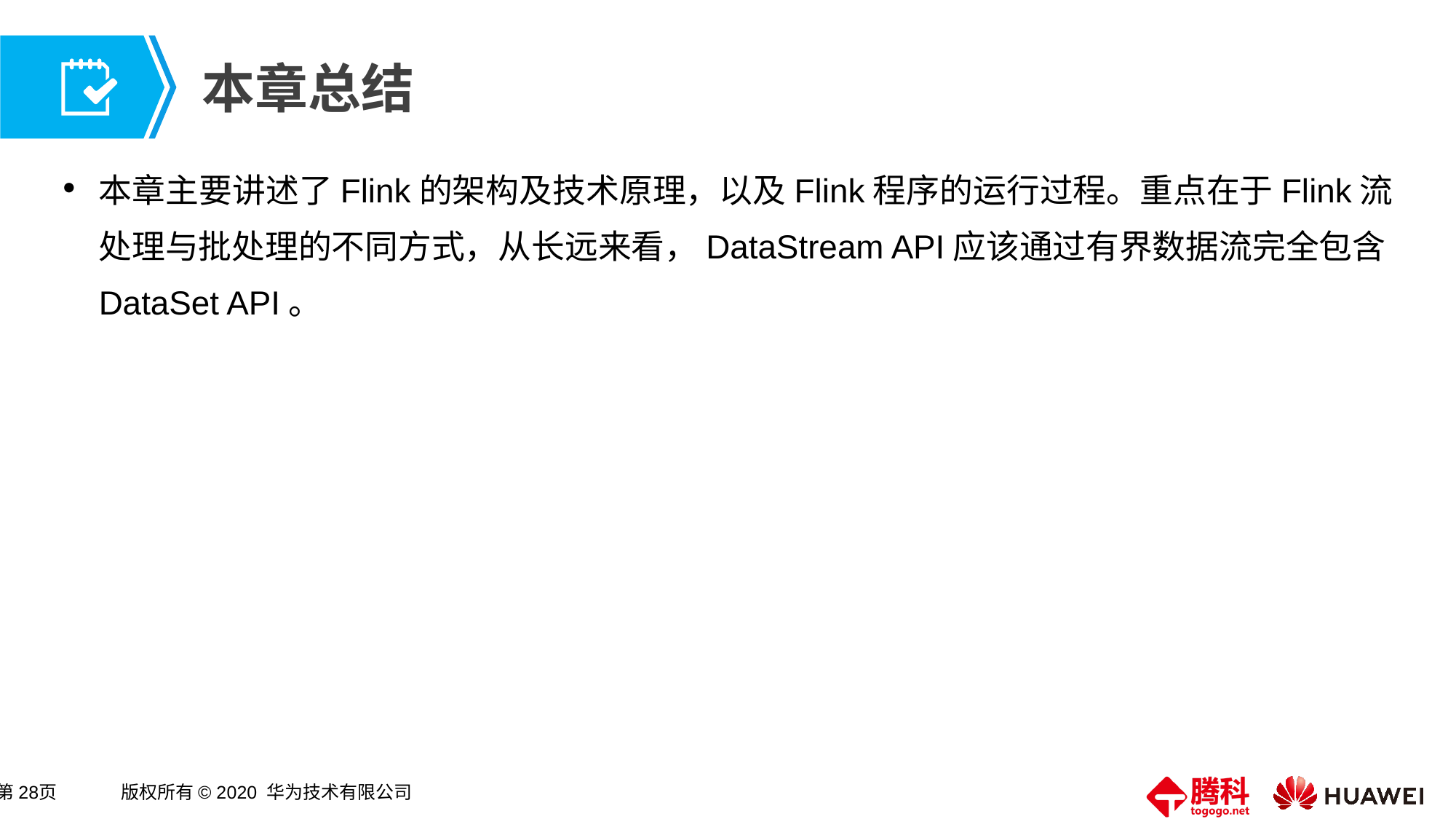

本章主要讲述了Flink的架构及技术原理，以及Flink程序的运行过程。重点在于Flink流处理与批处理的不同方式，从长远来看，DataStream API应该通过有界数据流完全包含DataSet API。